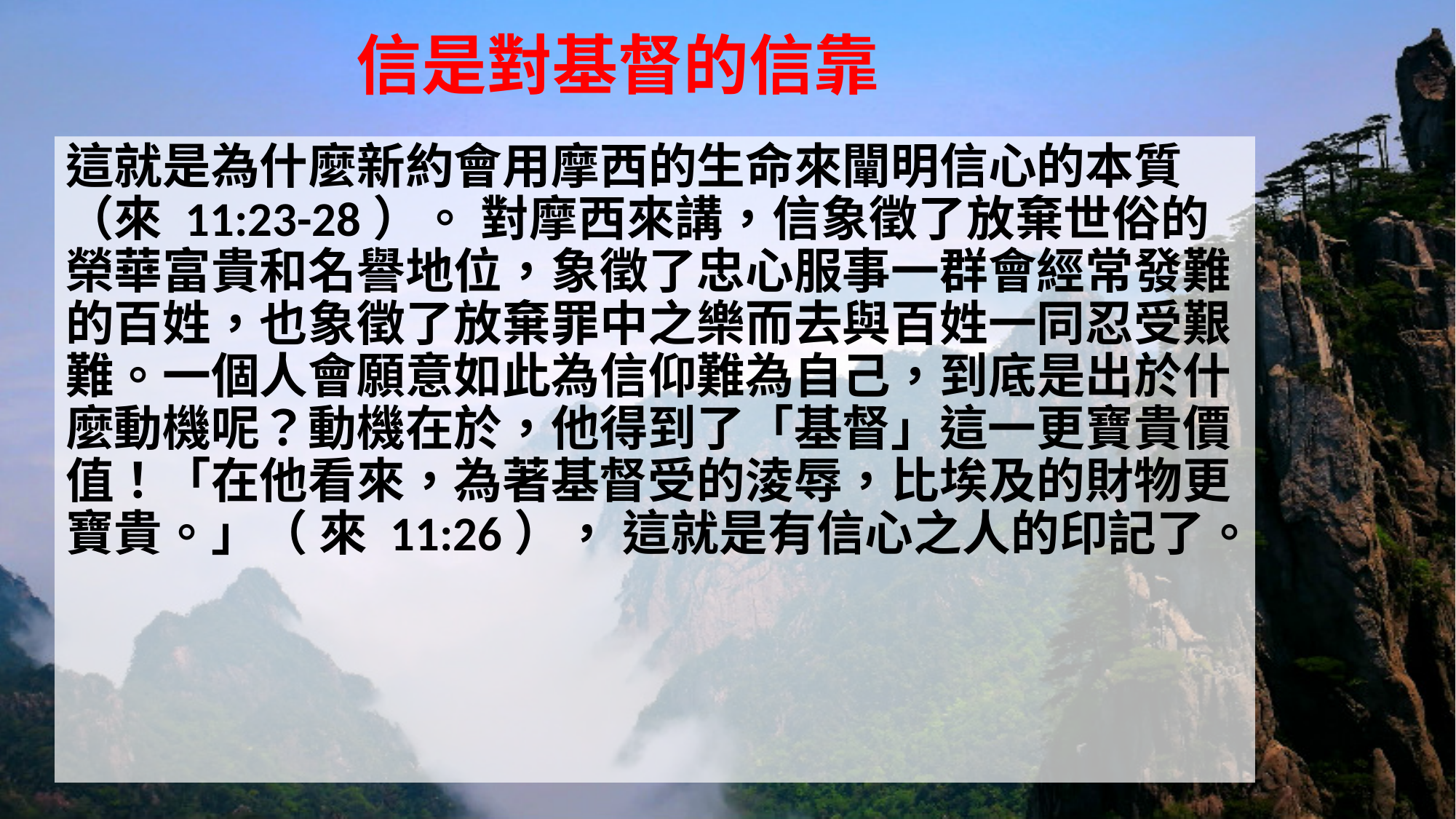

# 信是對基督的信靠
這就是為什麼新約會用摩西的生命來闡明信心的本質（來 11:23-28）。 對摩西來講，信象徵了放棄世俗的榮華富貴和名譽地位，象徵了忠心服事一群會經常發難的百姓，也象徵了放棄罪中之樂而去與百姓一同忍受艱難。一個人會願意如此為信仰難為自己，到底是出於什麼動機呢？動機在於，他得到了「基督」這一更寶貴價值！「在他看來，為著基督受的淩辱，比埃及的財物更寶貴。」（ 來 11:26）， 這就是有信心之人的印記了。